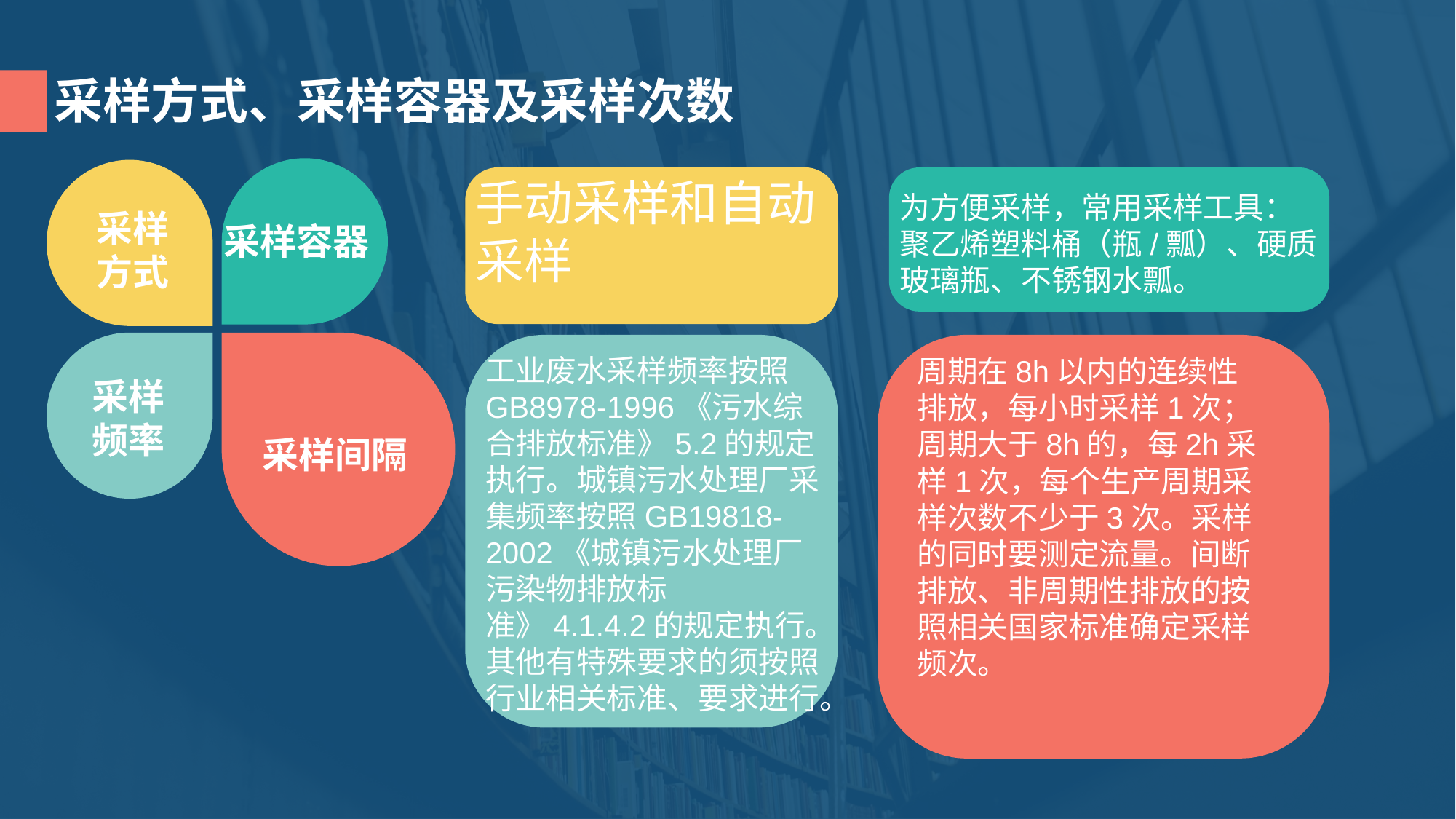

采样方式、采样容器及采样次数

采样方式

为方便采样，常用采样工具：聚乙烯塑料桶（瓶/瓢）、硬质玻璃瓶、不锈钢水瓢。

手动采样和自动采样
采样容器

采样频率
采样间隔

周期在8h以内的连续性排放，每小时采样1次；周期大于8h的，每2h采样1次，每个生产周期采样次数不少于3次。采样的同时要测定流量。间断排放、非周期性排放的按照相关国家标准确定采样频次。

工业废水采样频率按照GB8978-1996《污水综合排放标准》5.2的规定执行。城镇污水处理厂采集频率按照GB19818-2002《城镇污水处理厂污染物排放标准》4.1.4.2的规定执行。其他有特殊要求的须按照行业相关标准、要求进行。